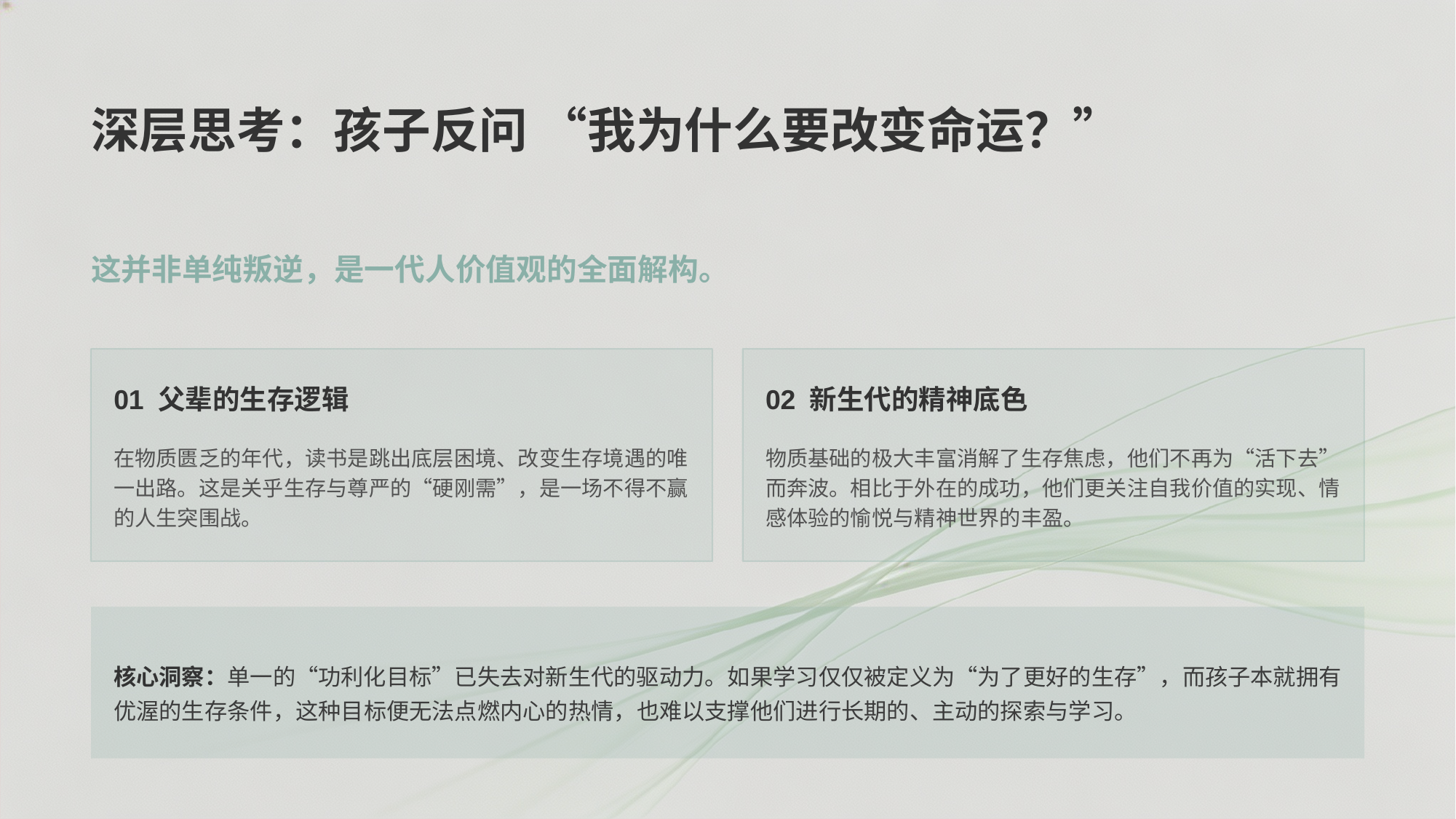

深层思考：孩子反问 “我为什么要改变命运？”
这并非单纯叛逆，是一代人价值观的全面解构。

01 父辈的生存逻辑
02 新生代的精神底色
在物质匮乏的年代，读书是跳出底层困境、改变生存境遇的唯一出路。这是关乎生存与尊严的“硬刚需”，是一场不得不赢的人生突围战。
物质基础的极大丰富消解了生存焦虑，他们不再为“活下去”而奔波。相比于外在的成功，他们更关注自我价值的实现、情感体验的愉悦与精神世界的丰盈。

核心洞察：单一的“功利化目标”已失去对新生代的驱动力。如果学习仅仅被定义为“为了更好的生存”，而孩子本就拥有优渥的生存条件，这种目标便无法点燃内心的热情，也难以支撑他们进行长期的、主动的探索与学习。